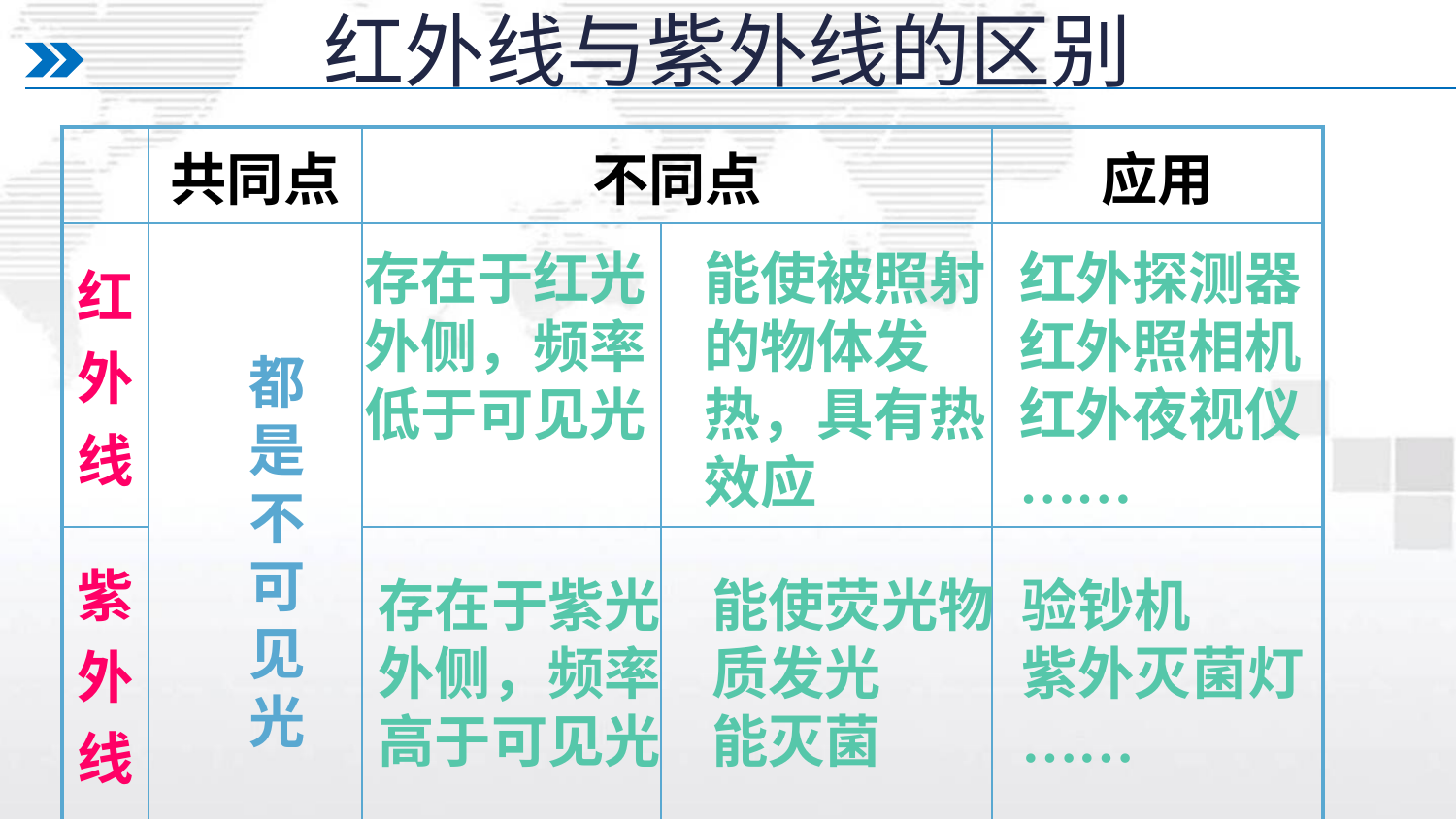

红外线与紫外线的区别
|  | 共同点 | 不同点 |  | 应用 |
| --- | --- | --- | --- | --- |
| 红外线 |  |  |  |  |
| 紫外线 |  |  |  |  |
存在于红光外侧，频率低于可见光
能使被照射的物体发热，具有热效应
红外探测器
红外照相机
红外夜视仪
……
都是不可见光
存在于紫光外侧，频率高于可见光
能使荧光物质发光
能灭菌
验钞机
紫外灭菌灯
……